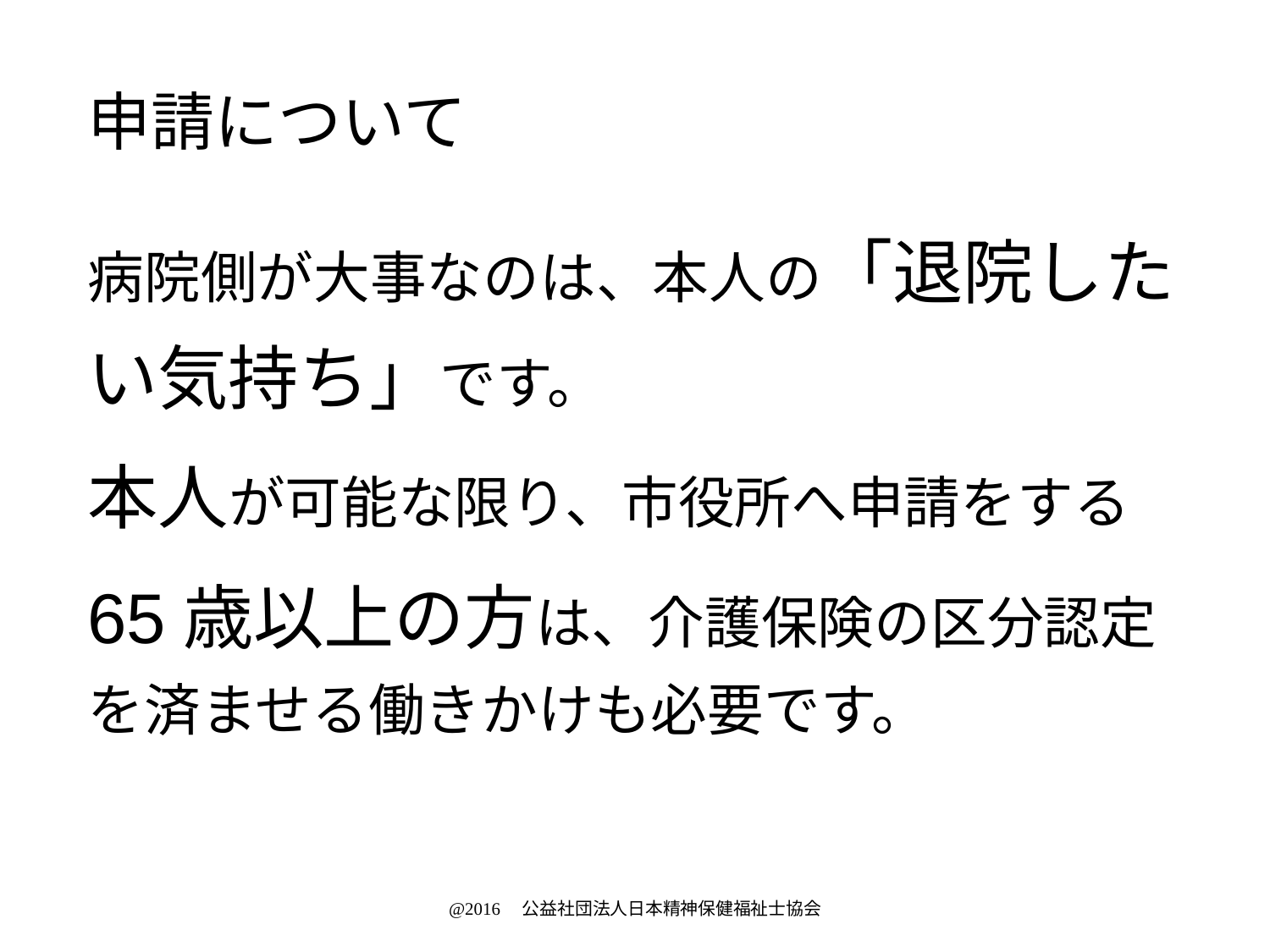

# 申請について
病院側が大事なのは、本人の「退院したい気持ち」です。
本人が可能な限り、市役所へ申請をする
65歳以上の方は、介護保険の区分認定を済ませる働きかけも必要です。

@2016　公益社団法人日本精神保健福祉士協会